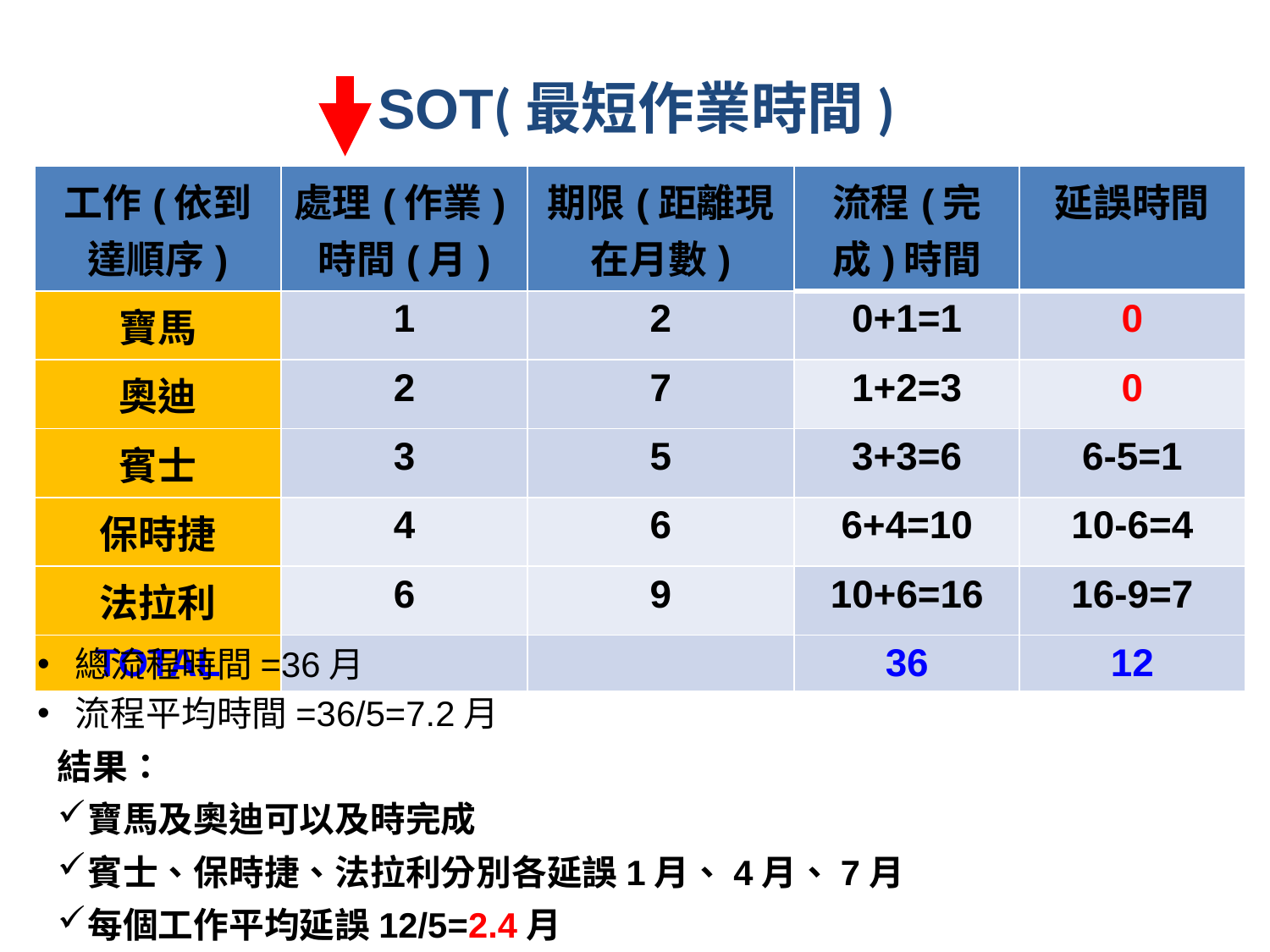

SOT(最短作業時間)

| 工作(依到達順序) | 處理(作業)時間(月) | 期限(距離現在月數) | 流程(完成)時間 | 延誤時間 |
| --- | --- | --- | --- | --- |
| 寶馬 | 1 | 2 | 0+1=1 | 0 |
| 奧迪 | 2 | 7 | 1+2=3 | 0 |
| 賓士 | 3 | 5 | 3+3=6 | 6-5=1 |
| 保時捷 | 4 | 6 | 6+4=10 | 10-6=4 |
| 法拉利 | 6 | 9 | 10+6=16 | 16-9=7 |
| TOTAL |  |  | 36 | 12 |
總流程時間=36月
流程平均時間=36/5=7.2月
結果：
寶馬及奧迪可以及時完成
賓士、保時捷、法拉利分別各延誤1月、4月、7月
每個工作平均延誤12/5=2.4月